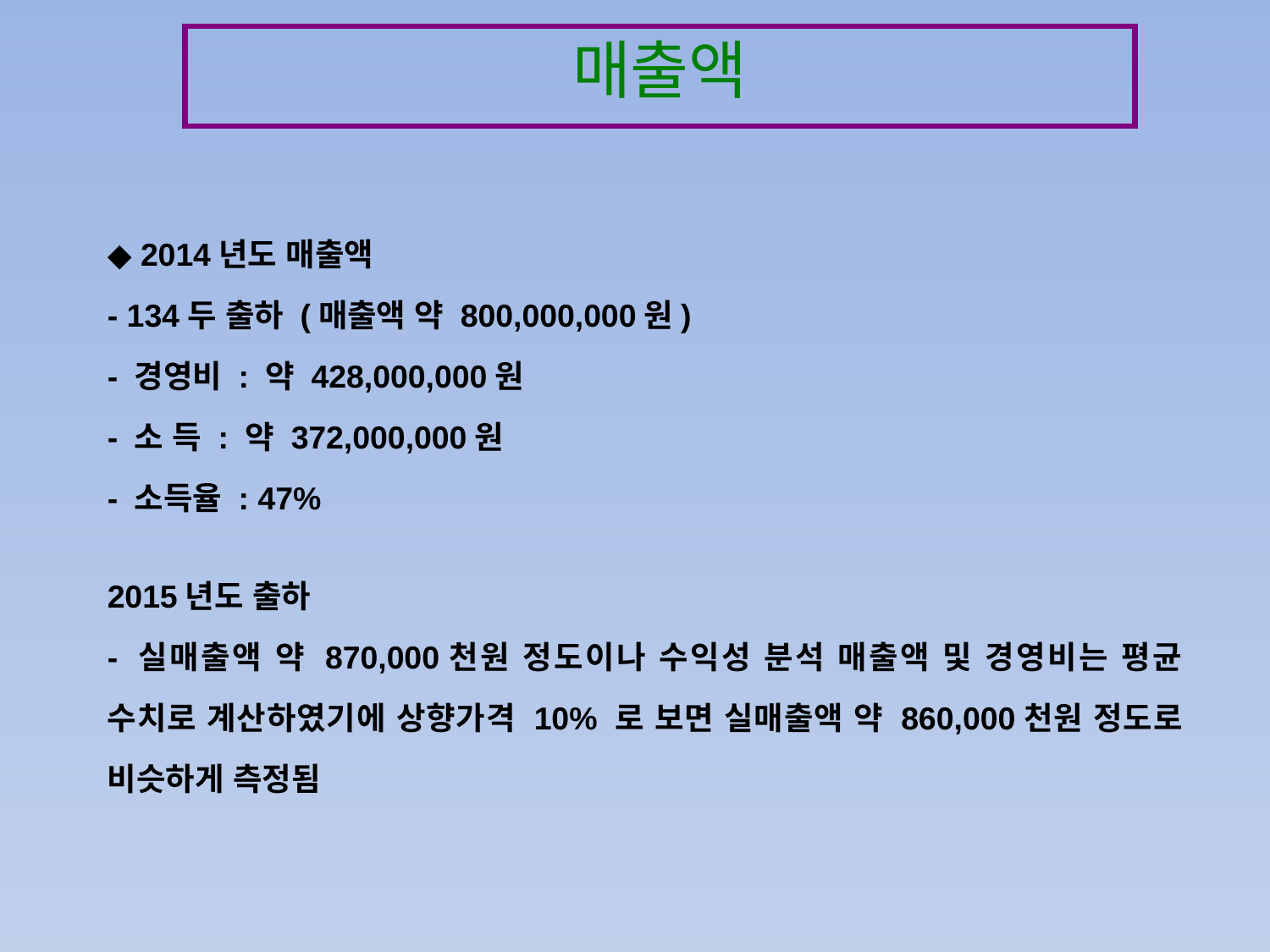

매출액
◆ 2014년도 매출액
- 134두 출하 (매출액 약 800,000,000원)
- 경영비 : 약 428,000,000원
- 소 득 : 약 372,000,000원
- 소득율 : 47%
2015년도 출하
- 실매출액 약 870,000천원 정도이나 수익성 분석 매출액 및 경영비는 평균 수치로 계산하였기에 상향가격 10% 로 보면 실매출액 약 860,000천원 정도로 비슷하게 측정됨